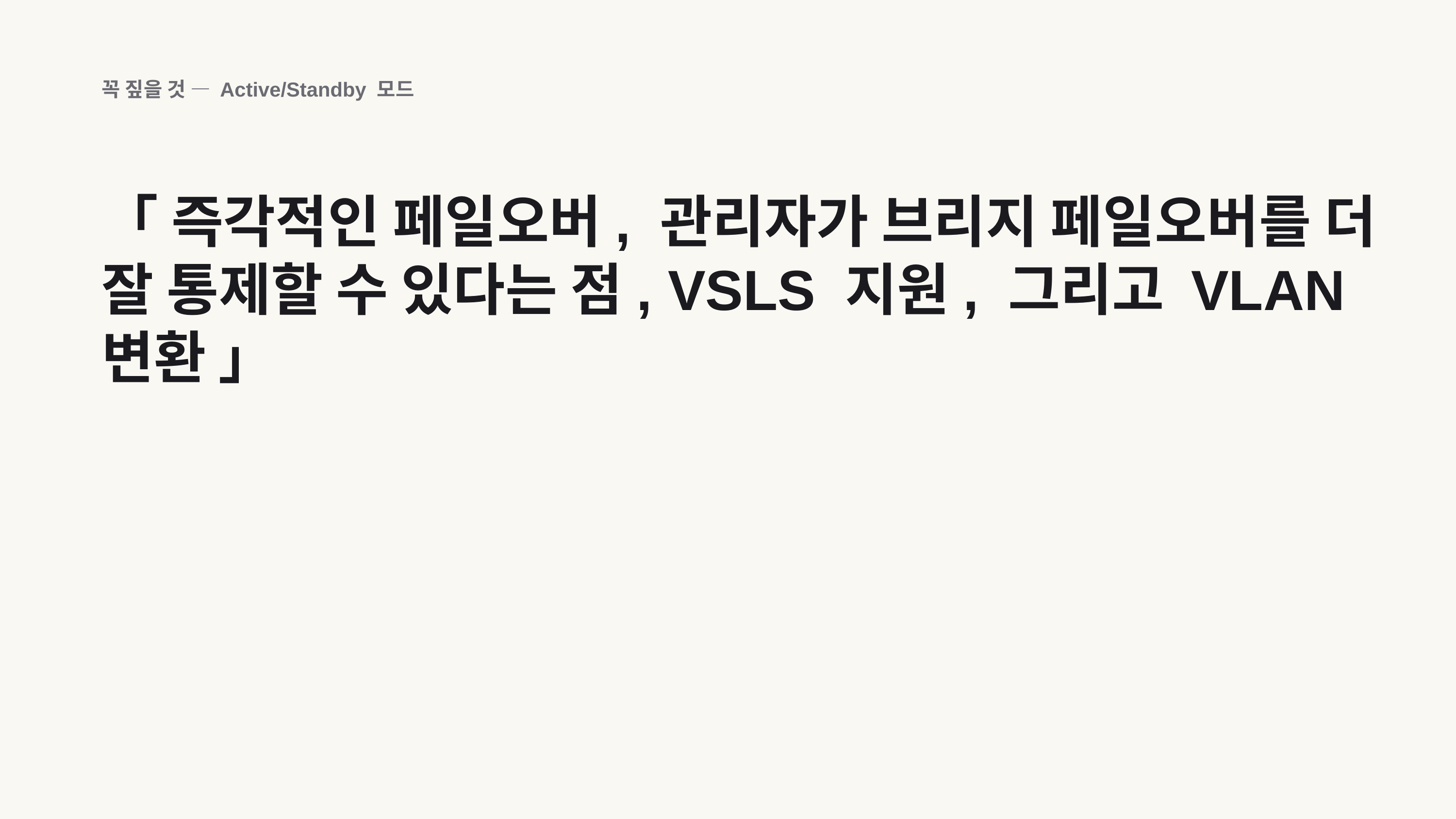

꼭 짚을 것 — Active/Standby 모드
「 즉각적인 페일오버, 관리자가 브리지 페일오버를 더 잘 통제할 수 있다는 점, VSLS 지원, 그리고 VLAN 변환 」